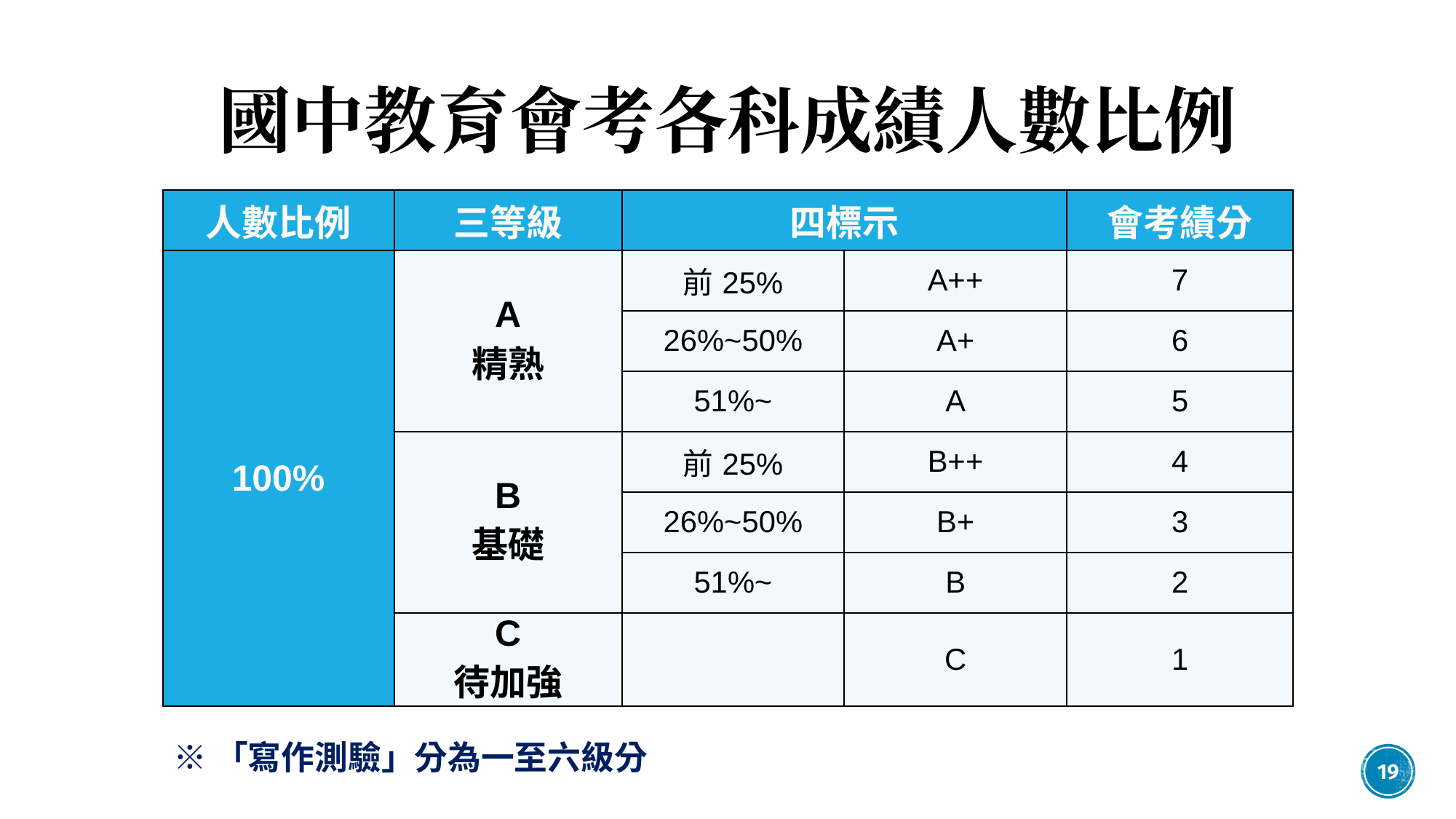

# 國中教育會考各科成績人數比例
| 人數比例 | 三等級 | 四標示 |  | 會考績分 |
| --- | --- | --- | --- | --- |
| 100% | A 精熟 | 前25% | A++ | 7 |
|  |  | 26%~50% | A+ | 6 |
|  |  | 51%~ | A | 5 |
|  | B 基礎 | 前25% | B++ | 4 |
|  |  | 26%~50% | B+ | 3 |
|  |  | 51%~ | B | 2 |
|  | C 待加強 |  | C | 1 |

※「寫作測驗」分為一至六級分
19